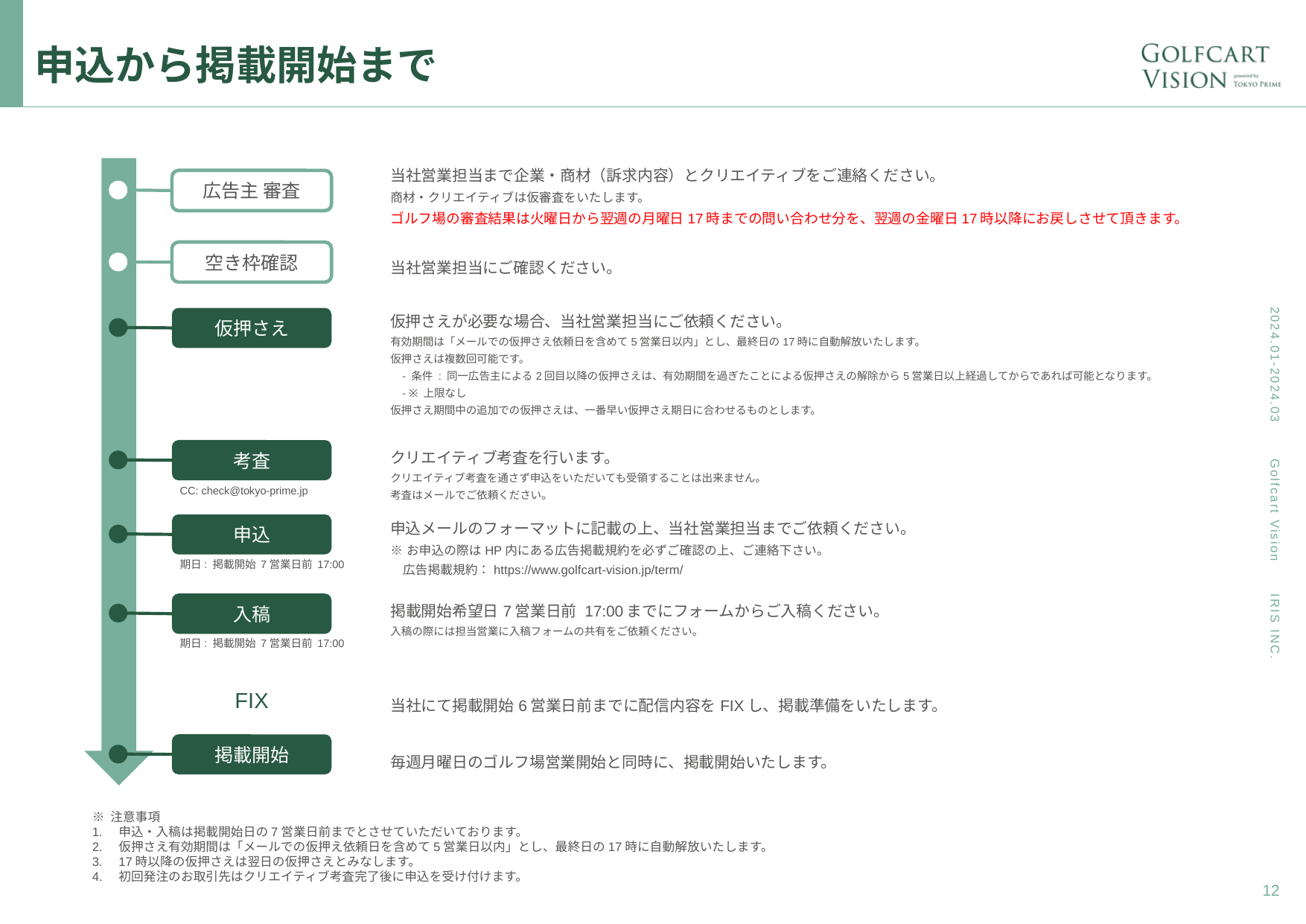

# 申込から掲載開始まで
|  | 当社営業担当まで企業・商材（訴求内容）とクリエイティブをご連絡ください。 商材・クリエイティブは仮審査をいたします。 ゴルフ場の審査結果は火曜日から翌週の月曜日17時までの問い合わせ分を、翌週の金曜日17時以降にお戻しさせて頂きます。 |
| --- | --- |
|  | 当社営業担当にご確認ください。 |
|  | 仮押さえが必要な場合、当社営業担当にご依頼ください。 有効期間は「メールでの仮押さえ依頼日を含めて5営業日以内」とし、最終日の17時に自動解放いたします。 仮押さえは複数回可能です。 - 条件 : 同一広告主による2回目以降の仮押さえは、有効期間を過ぎたことによる仮押さえの解除から5営業日以上経過してからであれば可能となります。 - ※ 上限なし 仮押さえ期間中の追加での仮押さえは、一番早い仮押さえ期日に合わせるものとします。 |
|  | クリエイティブ考査を行います。 クリエイティブ考査を通さず申込をいただいても受領することは出来ません。 考査はメールでご依頼ください。 |
|  | 申込メールのフォーマットに記載の上、当社営業担当までご依頼ください。 ※お申込の際はHP内にある広告掲載規約を必ずご確認の上、ご連絡下さい。 　広告掲載規約：https://www.golfcart-vision.jp/term/ |
|  | 掲載開始希望日7営業日前 17:00までにフォームからご入稿ください。 入稿の際には担当営業に入稿フォームの共有をご依頼ください。 |
|  | 当社にて掲載開始6営業日前までに配信内容をFIXし、掲載準備をいたします。 |
|  | 毎週月曜日のゴルフ場営業開始と同時に、掲載開始いたします。 |

広告主 審査

空き枠確認

仮押さえ

考査

CC: check@tokyo-prime.jp
申込

期日: 掲載開始 7営業日前 17:00
入稿

期日: 掲載開始 7営業日前 17:00
FIX
掲載開始

※ 注意事項
申込・入稿は掲載開始日の7営業日前までとさせていただいております。
仮押さえ有効期間は「メールでの仮押え依頼日を含めて5営業日以内」とし、最終日の17時に自動解放いたします。
17時以降の仮押さえは翌日の仮押さえとみなします。
初回発注のお取引先はクリエイティブ考査完了後に申込を受け付けます。